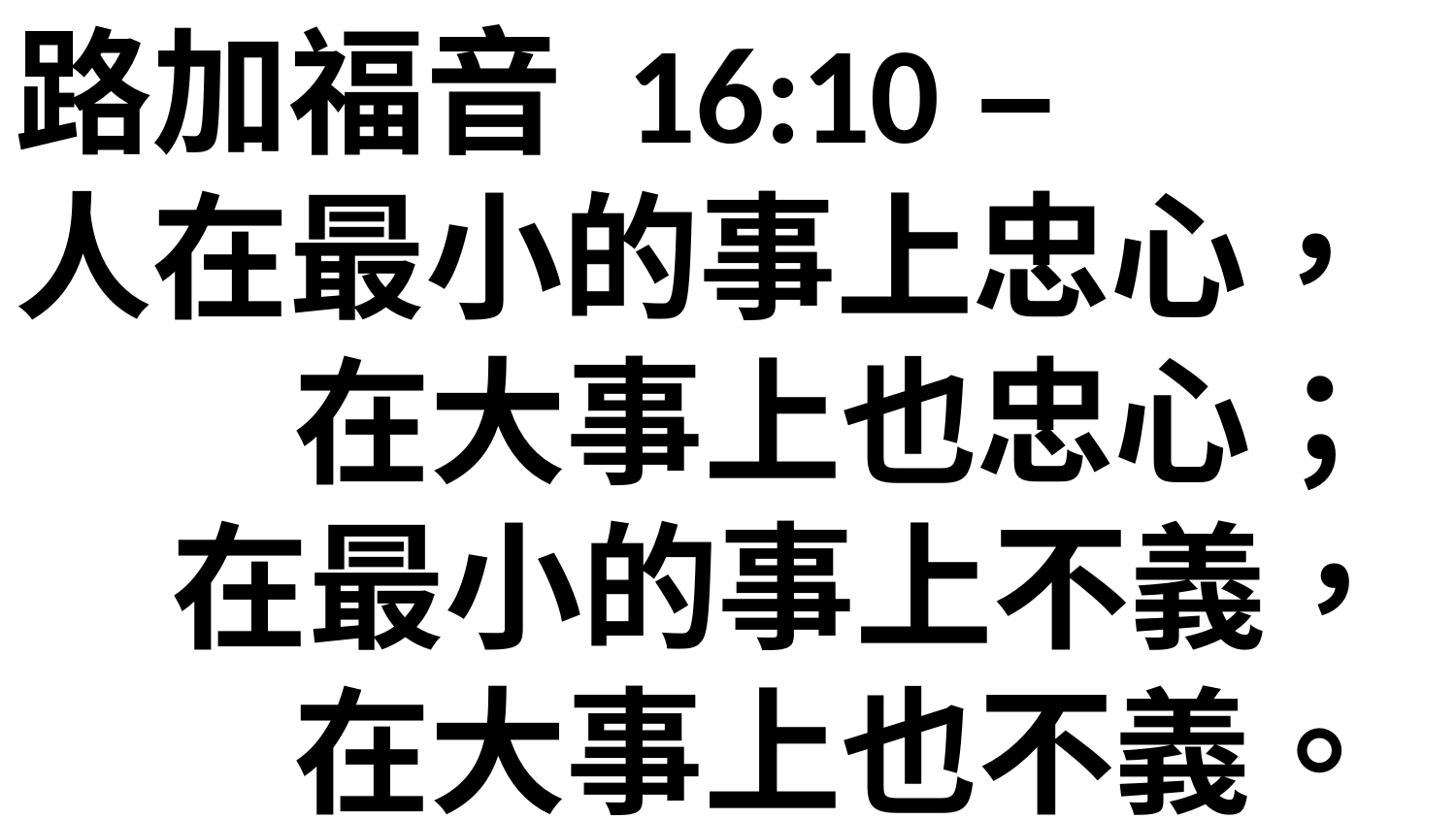

路加福音 16:10 –
人在最小的事上忠心，
        在大事上也忠心；
    在最小的事上不義，
        在大事上也不義。